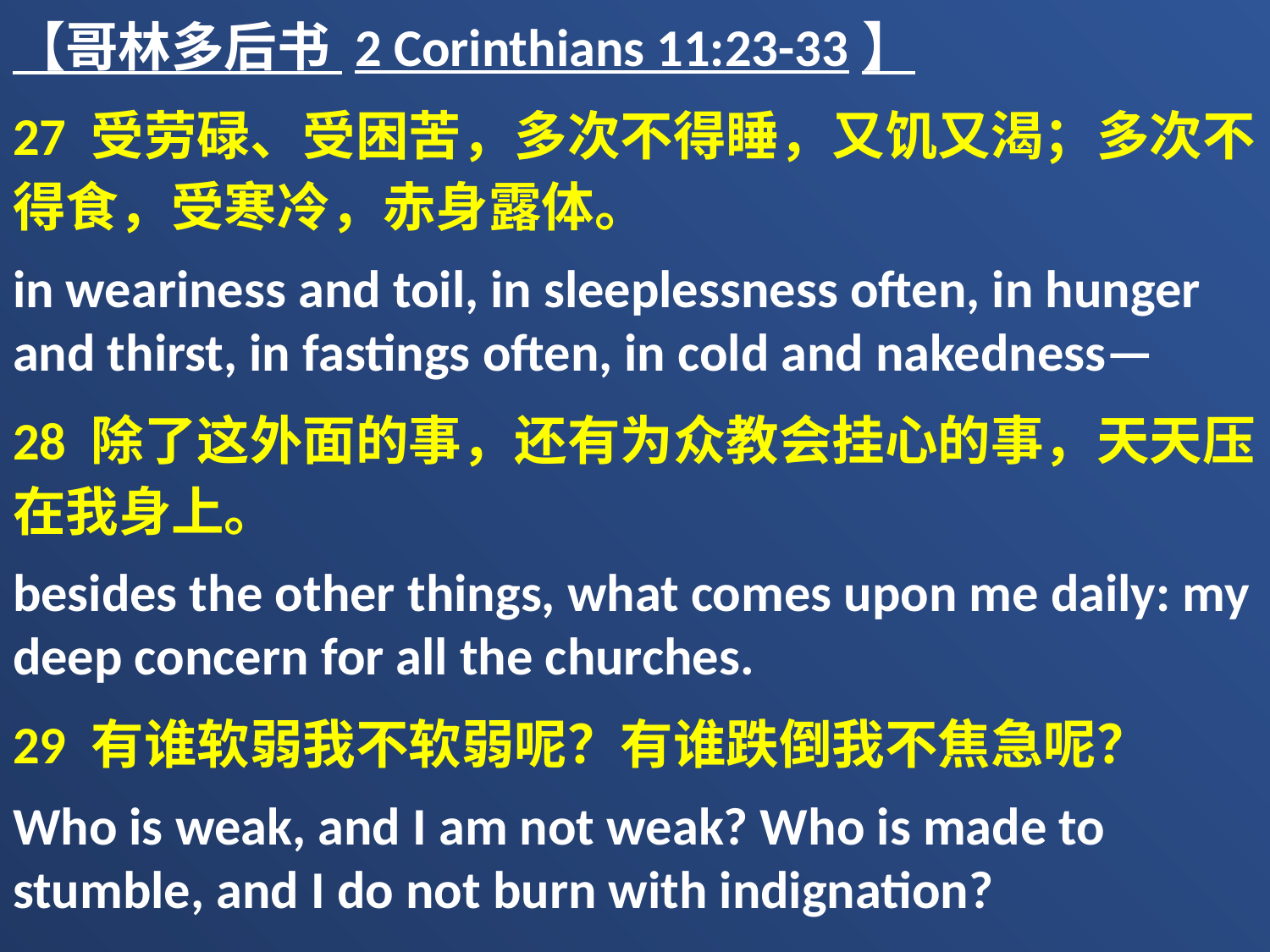

【哥林多后书 2 Corinthians 11:23-33】
27 受劳碌、受困苦，多次不得睡，又饥又渴；多次不得食，受寒冷，赤身露体。
in weariness and toil, in sleeplessness often, in hunger and thirst, in fastings often, in cold and nakedness—
28 除了这外面的事，还有为众教会挂心的事，天天压在我身上。
besides the other things, what comes upon me daily: my deep concern for all the churches.
29 有谁软弱我不软弱呢？有谁跌倒我不焦急呢？
Who is weak, and I am not weak? Who is made to stumble, and I do not burn with indignation?